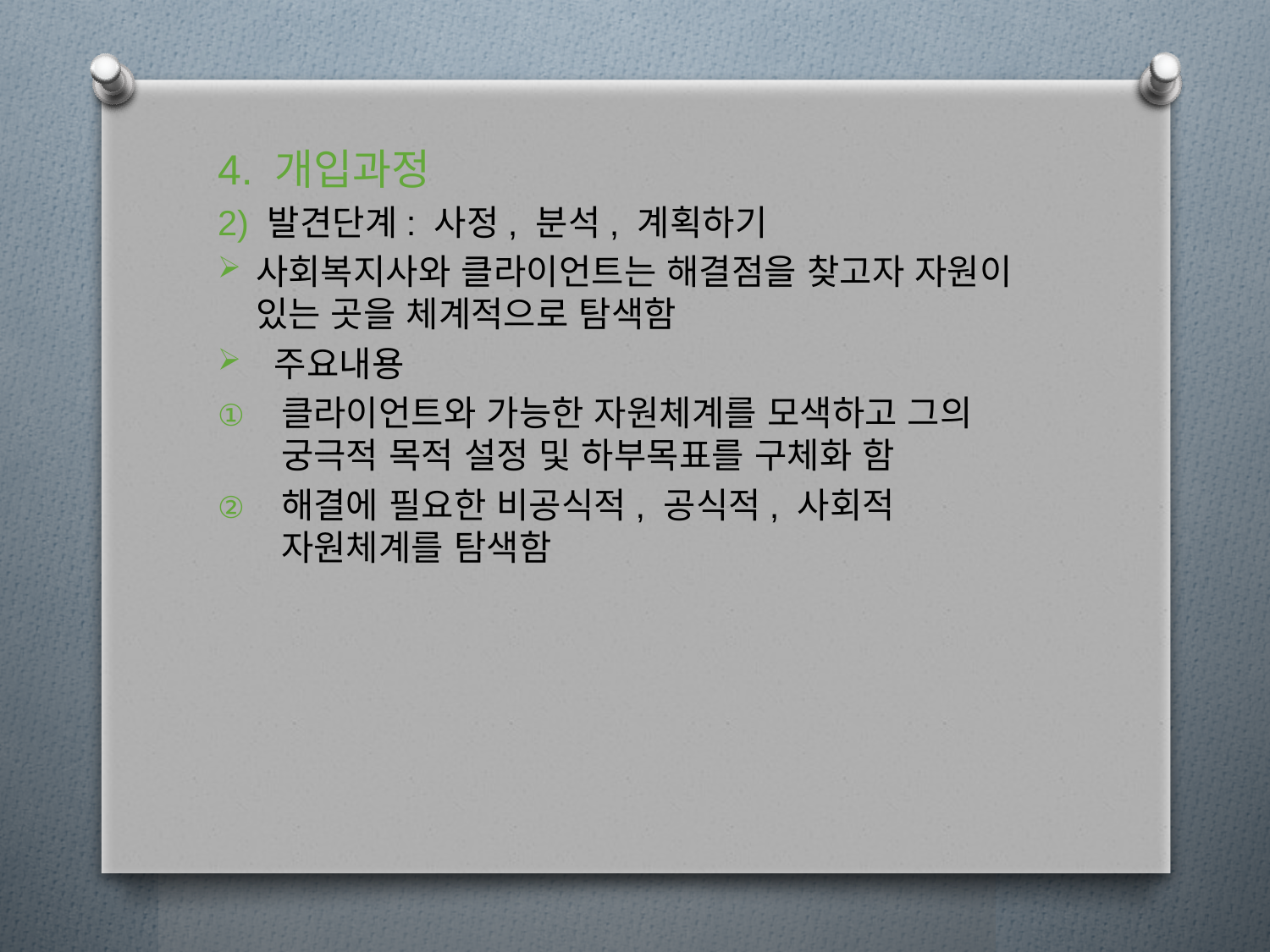

4. 개입과정
2) 발견단계: 사정, 분석, 계획하기
사회복지사와 클라이언트는 해결점을 찾고자 자원이 있는 곳을 체계적으로 탐색함
 주요내용
클라이언트와 가능한 자원체계를 모색하고 그의 궁극적 목적 설정 및 하부목표를 구체화 함
해결에 필요한 비공식적, 공식적, 사회적 자원체계를 탐색함